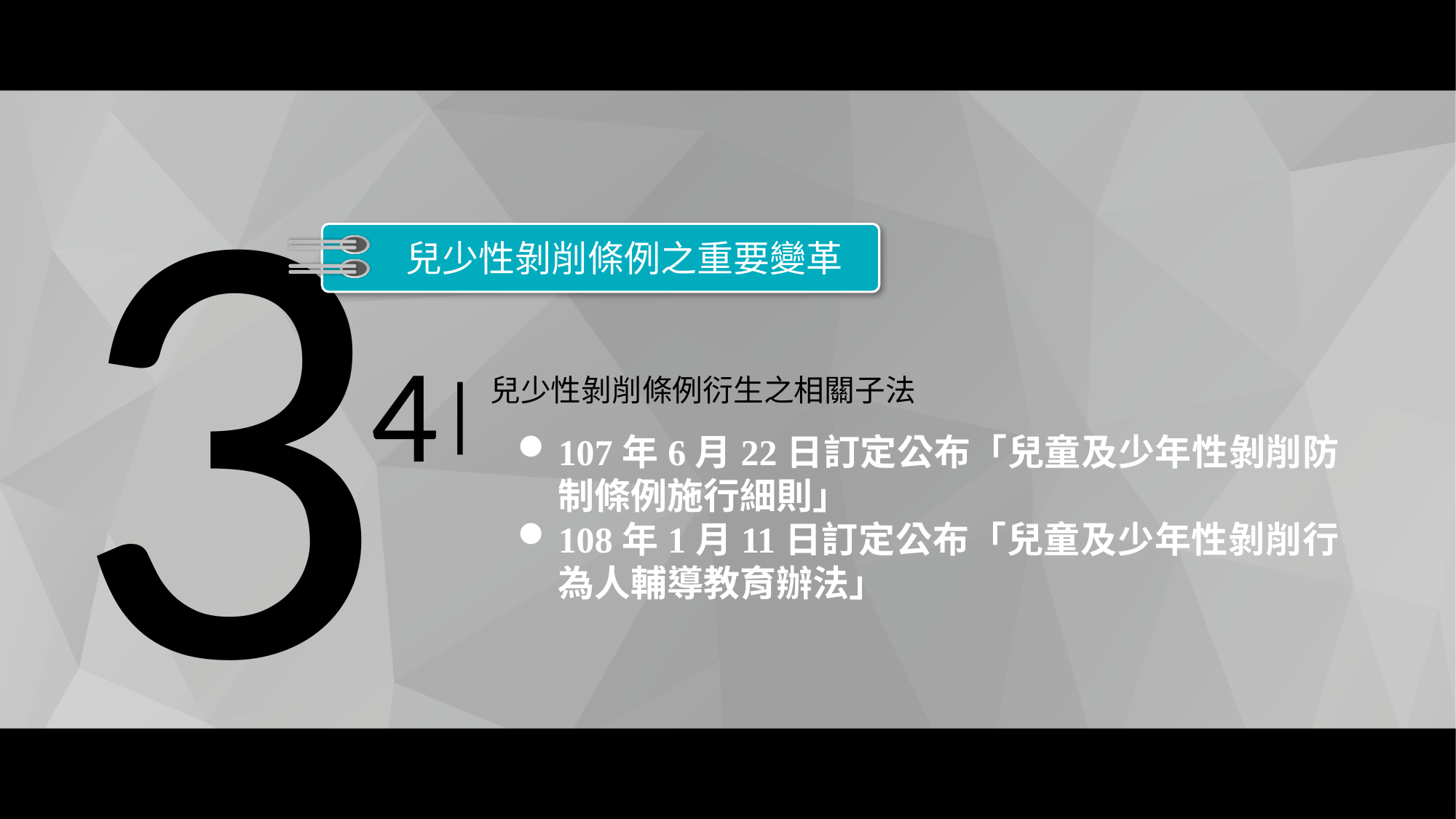

3

兒少性剝削條例之重要變革
4
|
兒少性剝削條例衍生之相關子法
107年6月22日訂定公布「兒童及少年性剝削防制條例施行細則」
108年1月11日訂定公布「兒童及少年性剝削行為人輔導教育辦法」